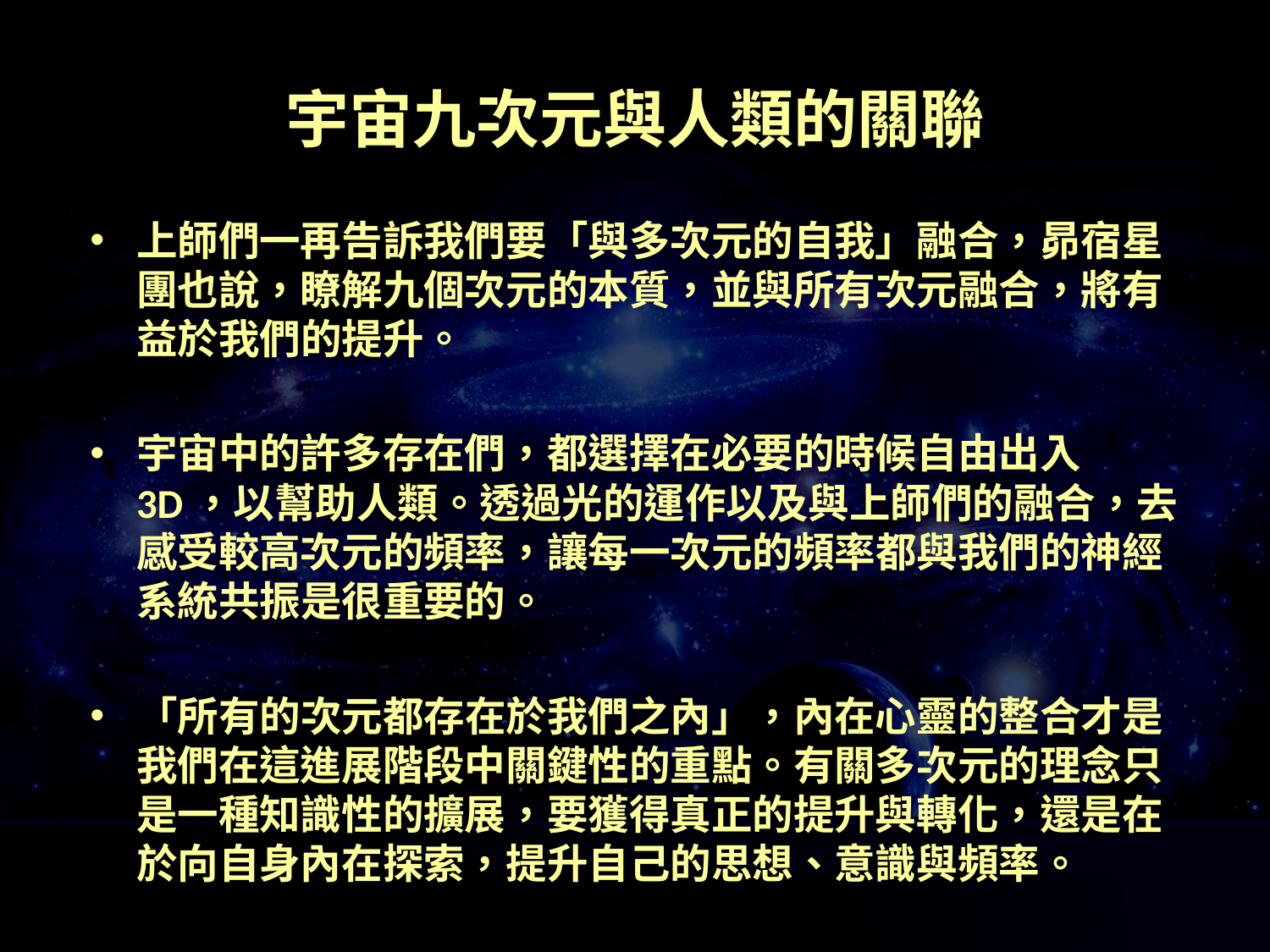

# 宇宙九次元與人類的關聯
上師們一再告訴我們要「與多次元的自我」融合，昴宿星團也說，瞭解九個次元的本質，並與所有次元融合，將有益於我們的提升。

宇宙中的許多存在們，都選擇在必要的時候自由出入3D，以幫助人類。透過光的運作以及與上師們的融合，去感受較高次元的頻率，讓每一次元的頻率都與我們的神經系統共振是很重要的。

「所有的次元都存在於我們之內」，內在心靈的整合才是我們在這進展階段中關鍵性的重點。有關多次元的理念只是一種知識性的擴展，要獲得真正的提升與轉化，還是在於向自身內在探索，提升自己的思想、意識與頻率。